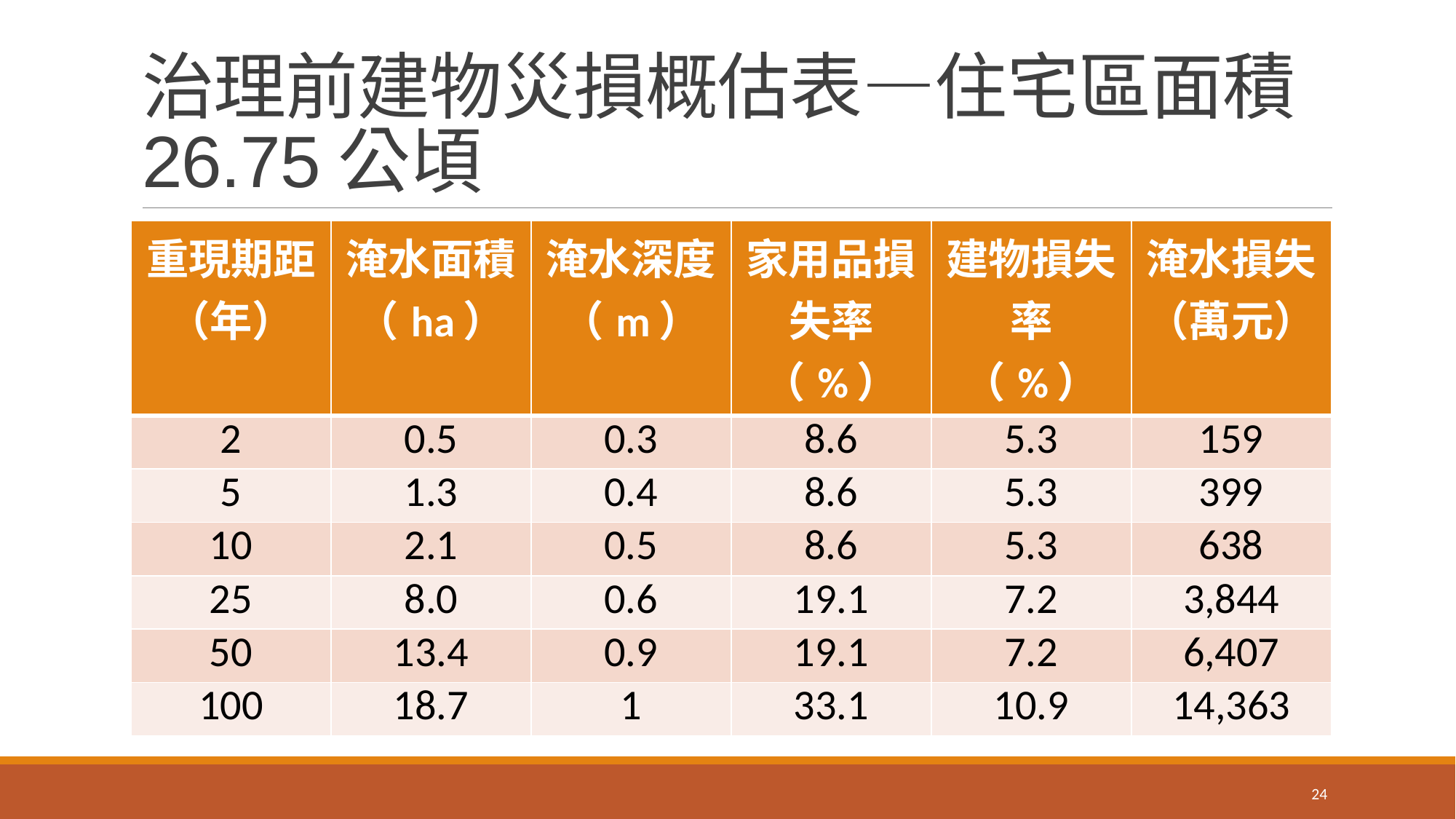

# 治理前建物災損概估表—住宅區面積26.75公頃
| 重現期距（年） | 淹水面積（ha） | 淹水深度（m） | 家用品損失率（%） | 建物損失率（%） | 淹水損失（萬元） |
| --- | --- | --- | --- | --- | --- |
| 2 | 0.5 | 0.3 | 8.6 | 5.3 | 159 |
| 5 | 1.3 | 0.4 | 8.6 | 5.3 | 399 |
| 10 | 2.1 | 0.5 | 8.6 | 5.3 | 638 |
| 25 | 8.0 | 0.6 | 19.1 | 7.2 | 3,844 |
| 50 | 13.4 | 0.9 | 19.1 | 7.2 | 6,407 |
| 100 | 18.7 | 1 | 33.1 | 10.9 | 14,363 |
24